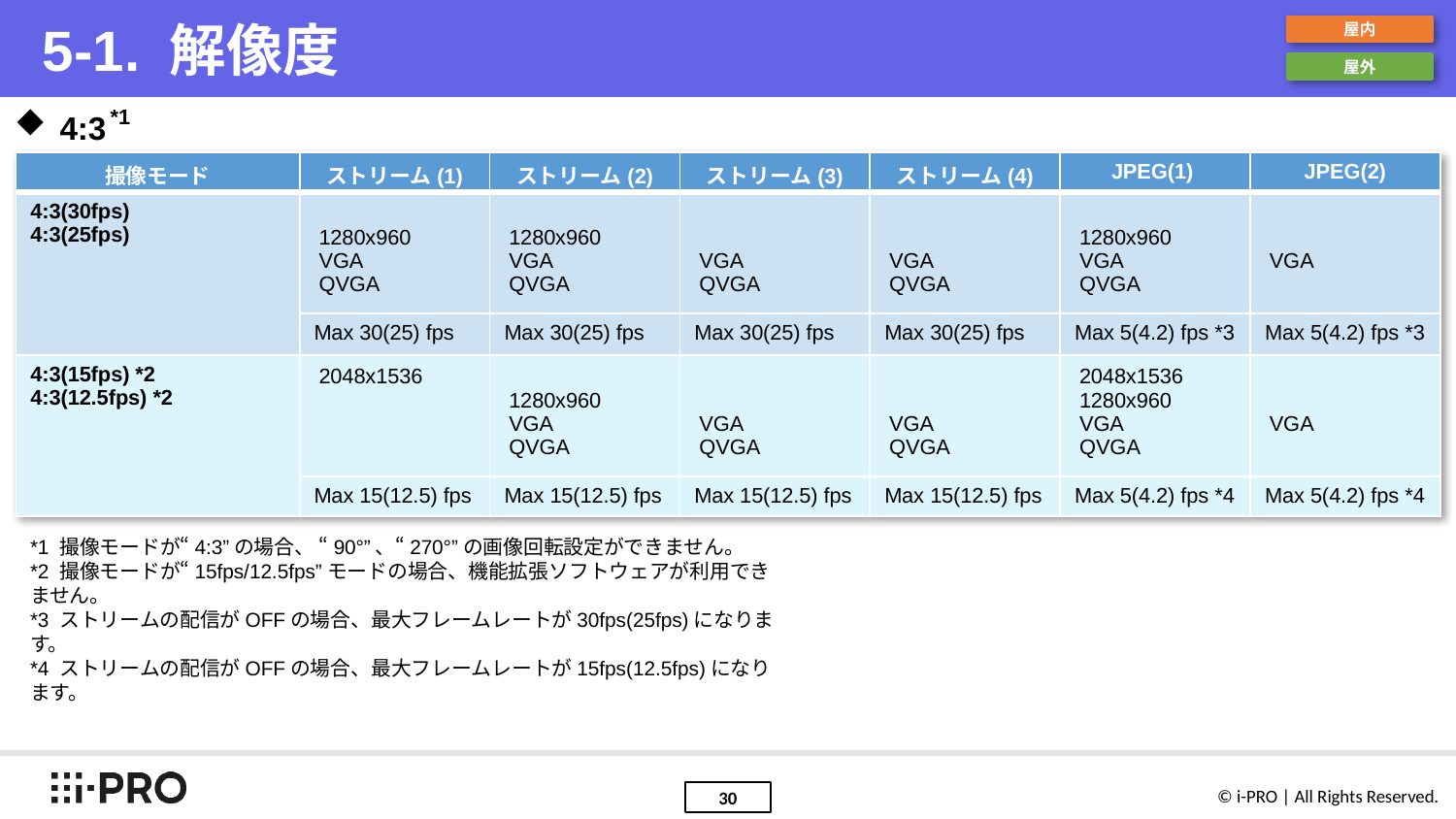

# 5-1. 解像度
屋内
屋外
*1
4:3
| 撮像モード | ストリーム(1) | ストリーム(2) | ストリーム(3) | ストリーム(4) | JPEG(1) | JPEG(2) |
| --- | --- | --- | --- | --- | --- | --- |
| 4:3(30fps) 4:3(25fps) | 1280x960 VGA QVGA | 1280x960 VGA QVGA | VGA QVGA | VGA QVGA | 1280x960 VGA QVGA | VGA |
|  | Max 30(25) fps | Max 30(25) fps | Max 30(25) fps | Max 30(25) fps | Max 5(4.2) fps \*3 | Max 5(4.2) fps \*3 |
| 4:3(15fps) \*2 4:3(12.5fps) \*2 | 2048x1536 | 1280x960 VGA QVGA | VGA QVGA | VGA QVGA | 2048x1536 1280x960 VGA QVGA | VGA |
|  | Max 15(12.5) fps | Max 15(12.5) fps | Max 15(12.5) fps | Max 15(12.5) fps | Max 5(4.2) fps \*4 | Max 5(4.2) fps \*4 |
*1 撮像モードが“4:3”の場合、 “90°”、“270°”の画像回転設定ができません。
*2 撮像モードが“15fps/12.5fps”モードの場合、機能拡張ソフトウェアが利用できません。
*3 ストリームの配信がOFFの場合、最大フレームレートが30fps(25fps)になります。
*4 ストリームの配信がOFFの場合、最大フレームレートが15fps(12.5fps)になります。